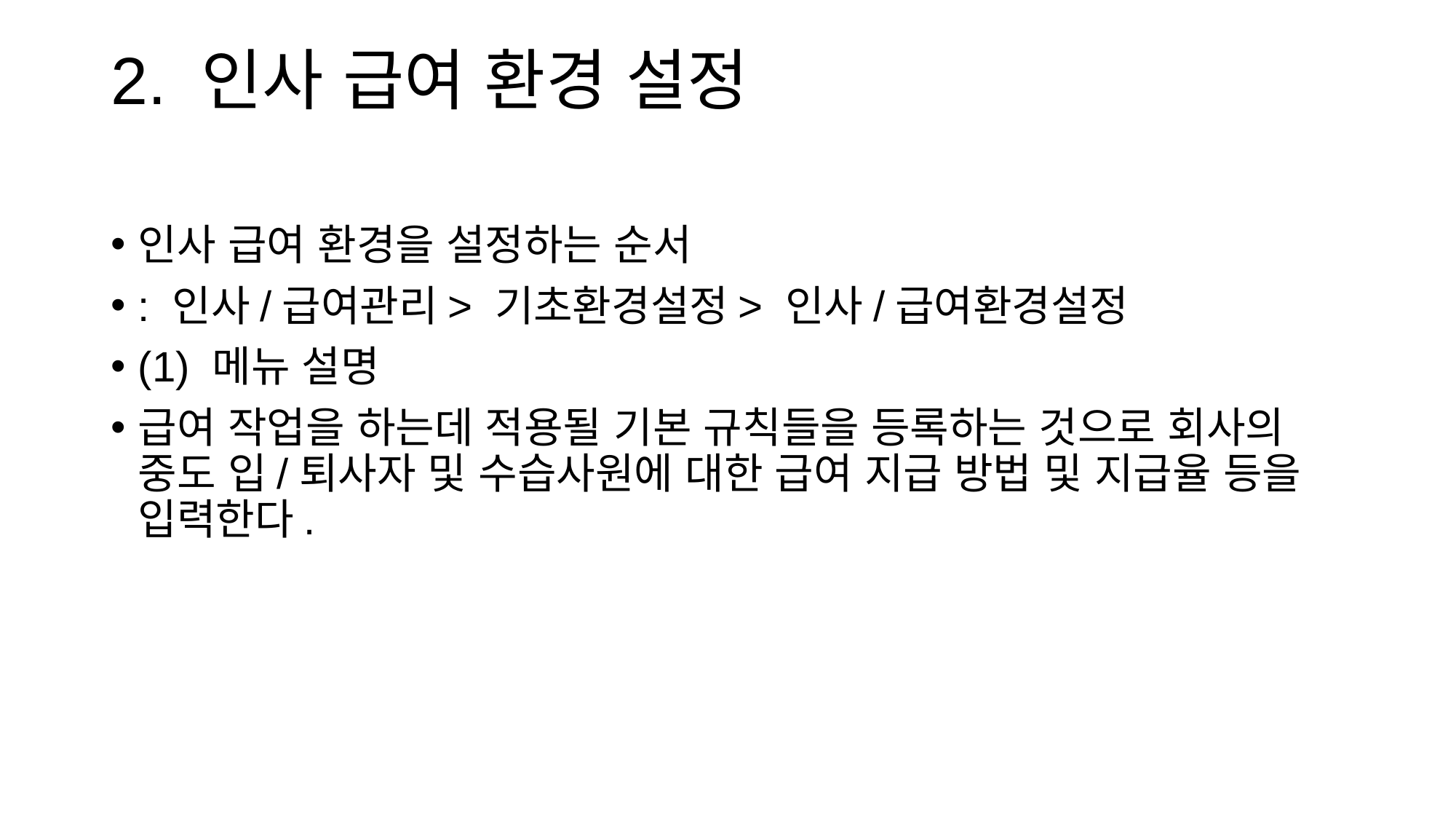

# 2. 인사 급여 환경 설정
인사 급여 환경을 설정하는 순서
: 인사/급여관리> 기초환경설정> 인사/급여환경설정
(1) 메뉴 설명
급여 작업을 하는데 적용될 기본 규칙들을 등록하는 것으로 회사의 중도 입/퇴사자 및 수습사원에 대한 급여 지급 방법 및 지급율 등을 입력한다.